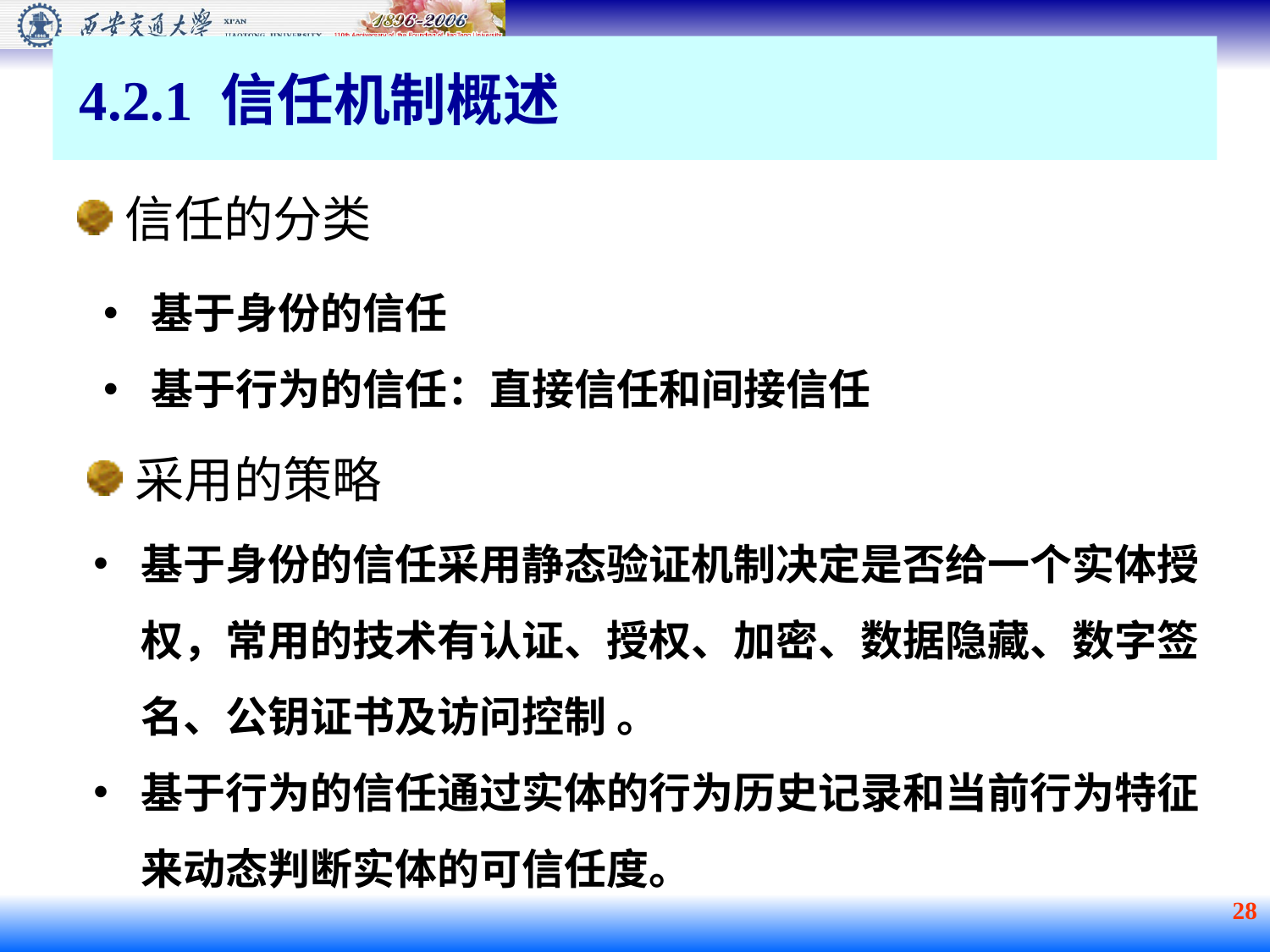

4.2.1 信任机制概述
信任的分类
基于身份的信任
基于行为的信任：直接信任和间接信任

采用的策略
基于身份的信任采用静态验证机制决定是否给一个实体授权，常用的技术有认证、授权、加密、数据隐藏、数字签名、公钥证书及访问控制 。
基于行为的信任通过实体的行为历史记录和当前行为特征来动态判断实体的可信任度。

 28